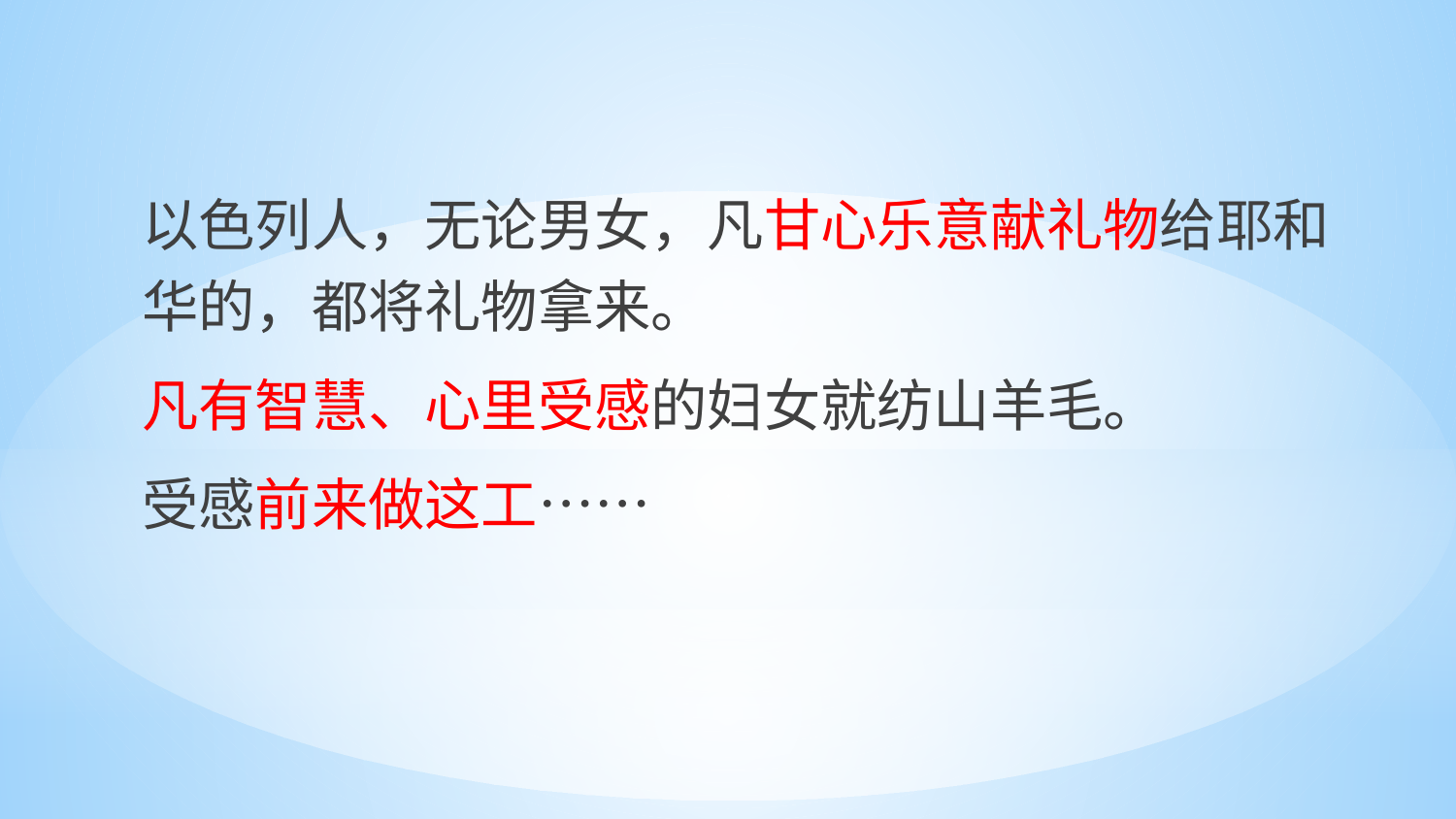

以色列人，无论男女，凡甘心乐意献礼物给耶和华的，都将礼物拿来。
凡有智慧、心里受感的妇女就纺山羊毛。
受感前来做这工……